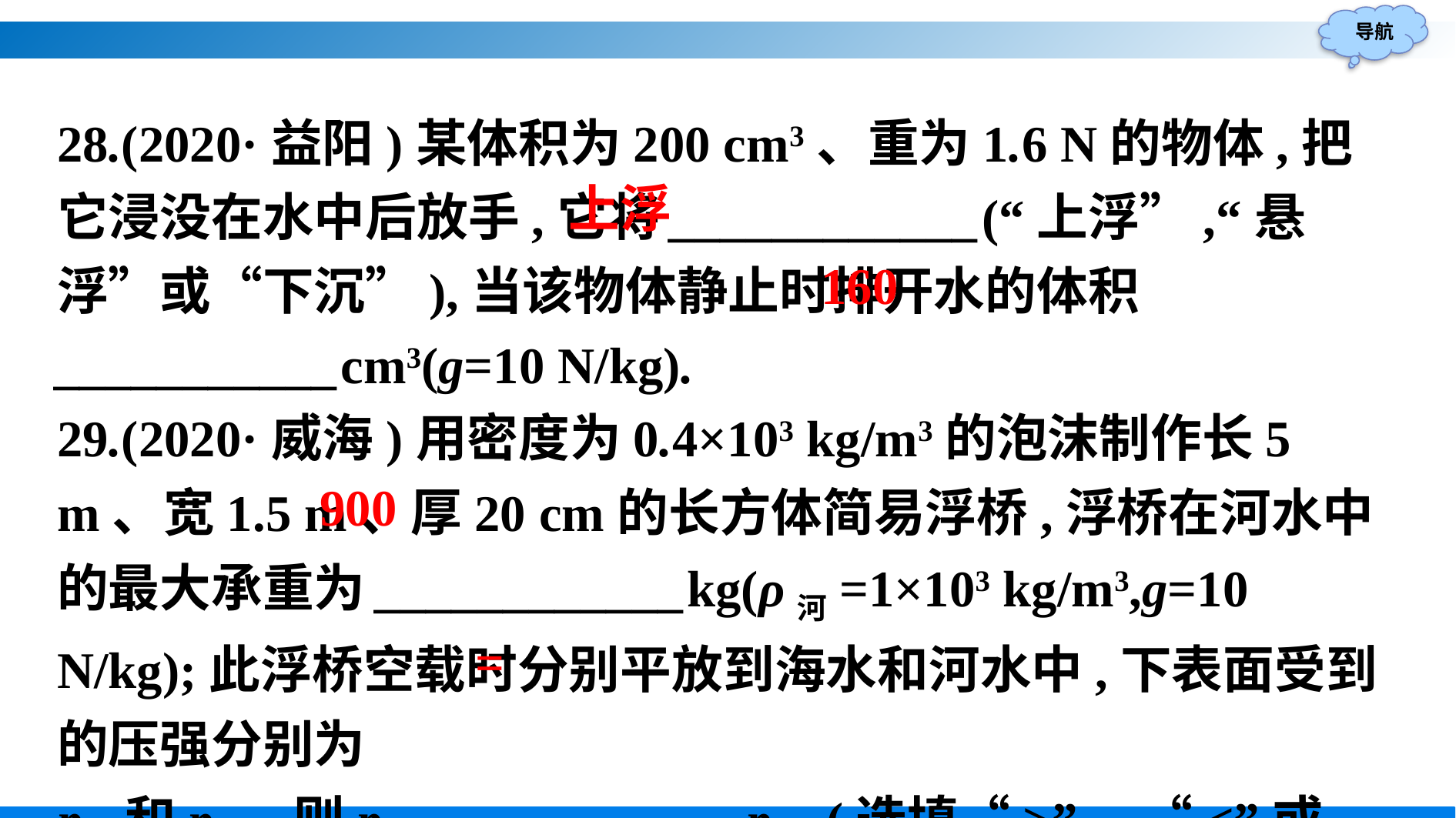

28.(2020·益阳)某体积为200 cm3、重为1.6 N的物体,把它浸没在水中后放手,它将____________(“上浮”,“悬浮”或“下沉”),当该物体静止时排开水的体积___________cm3(g=10 N/kg).
29.(2020·威海)用密度为0.4×103 kg/m3的泡沫制作长5 m、宽1.5 m、厚20 cm的长方体简易浮桥,浮桥在河水中的最大承重为____________kg(ρ河=1×103 kg/m3,g=10 N/kg);此浮桥空载时分别平放到海水和河水中,下表面受到的压强分别为
p海和p河,则p海____________p河(选填“>”、“<”或“=”).
上浮
160
900
=